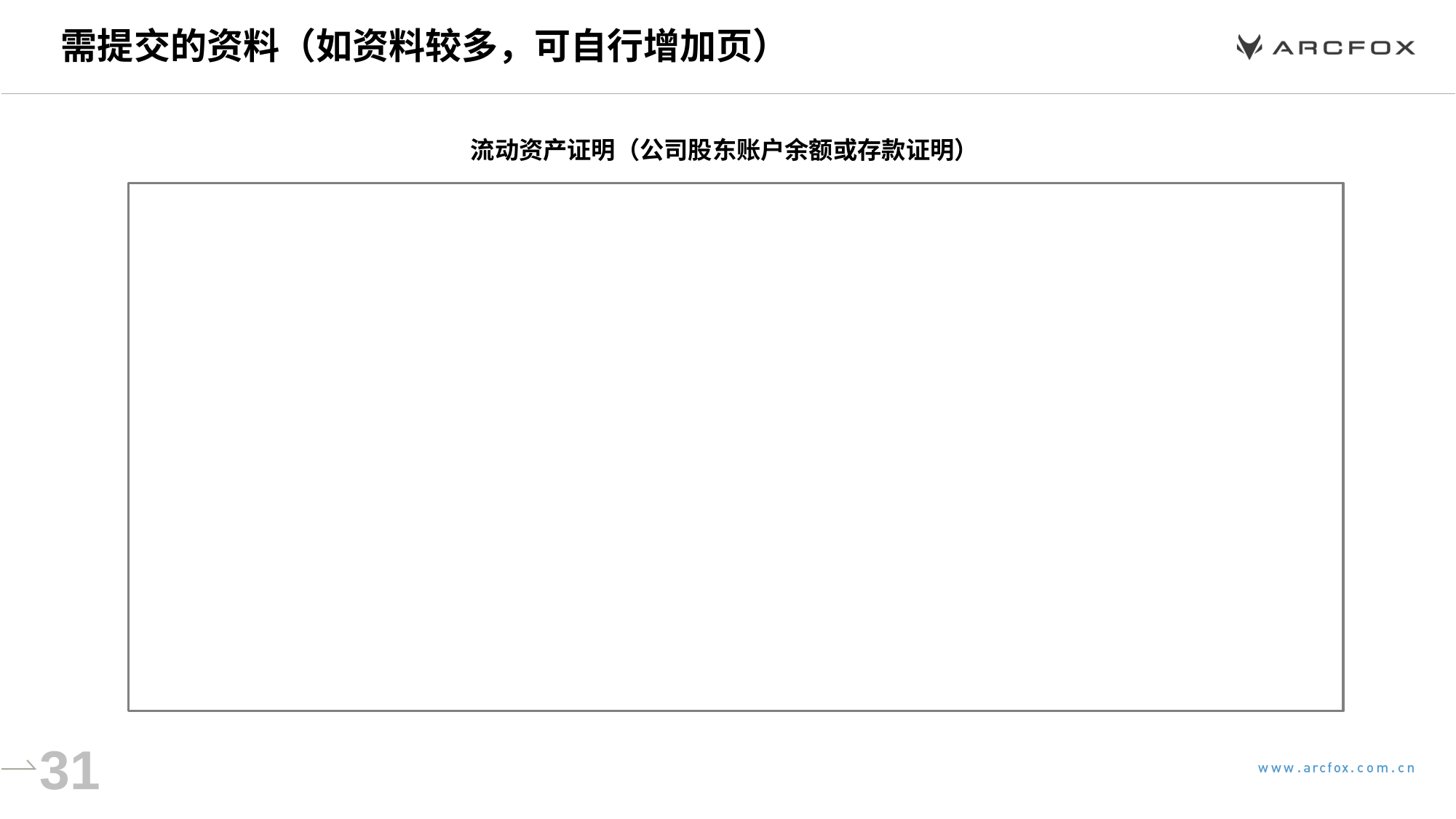

# 需提交的资料（如资料较多，可自行增加页）
流动资产证明（公司股东账户余额或存款证明）